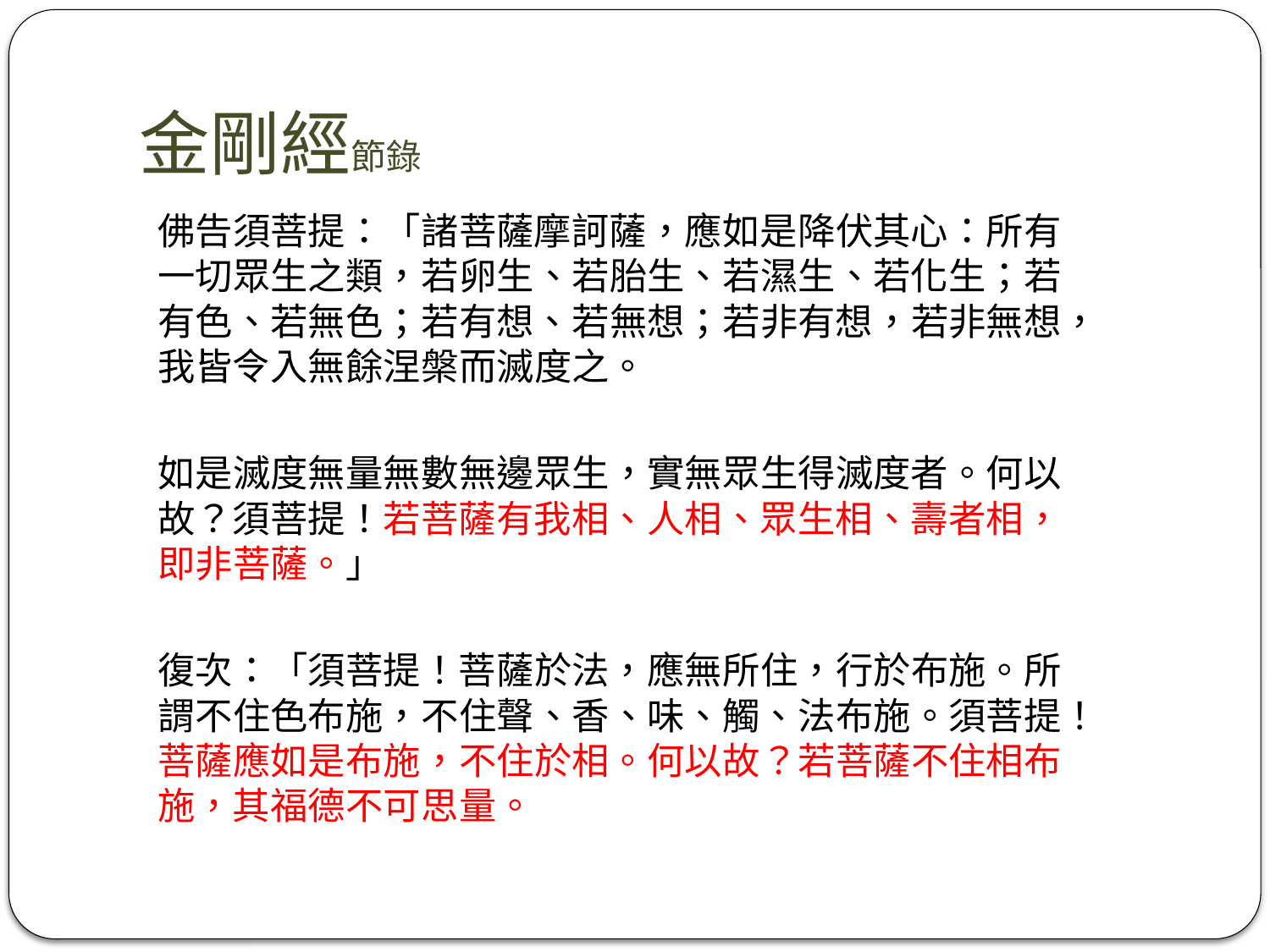

# 金剛經節錄
佛告須菩提：「諸菩薩摩訶薩，應如是降伏其心：所有一切眾生之類，若卵生、若胎生、若濕生、若化生；若有色、若無色；若有想、若無想；若非有想，若非無想，我皆令入無餘涅槃而滅度之。

如是滅度無量無數無邊眾生，實無眾生得滅度者。何以故？須菩提！若菩薩有我相、人相、眾生相、壽者相，即非菩薩。」

復次：「須菩提！菩薩於法，應無所住，行於布施。所謂不住色布施，不住聲、香、味、觸、法布施。須菩提！菩薩應如是布施，不住於相。何以故？若菩薩不住相布施，其福德不可思量。